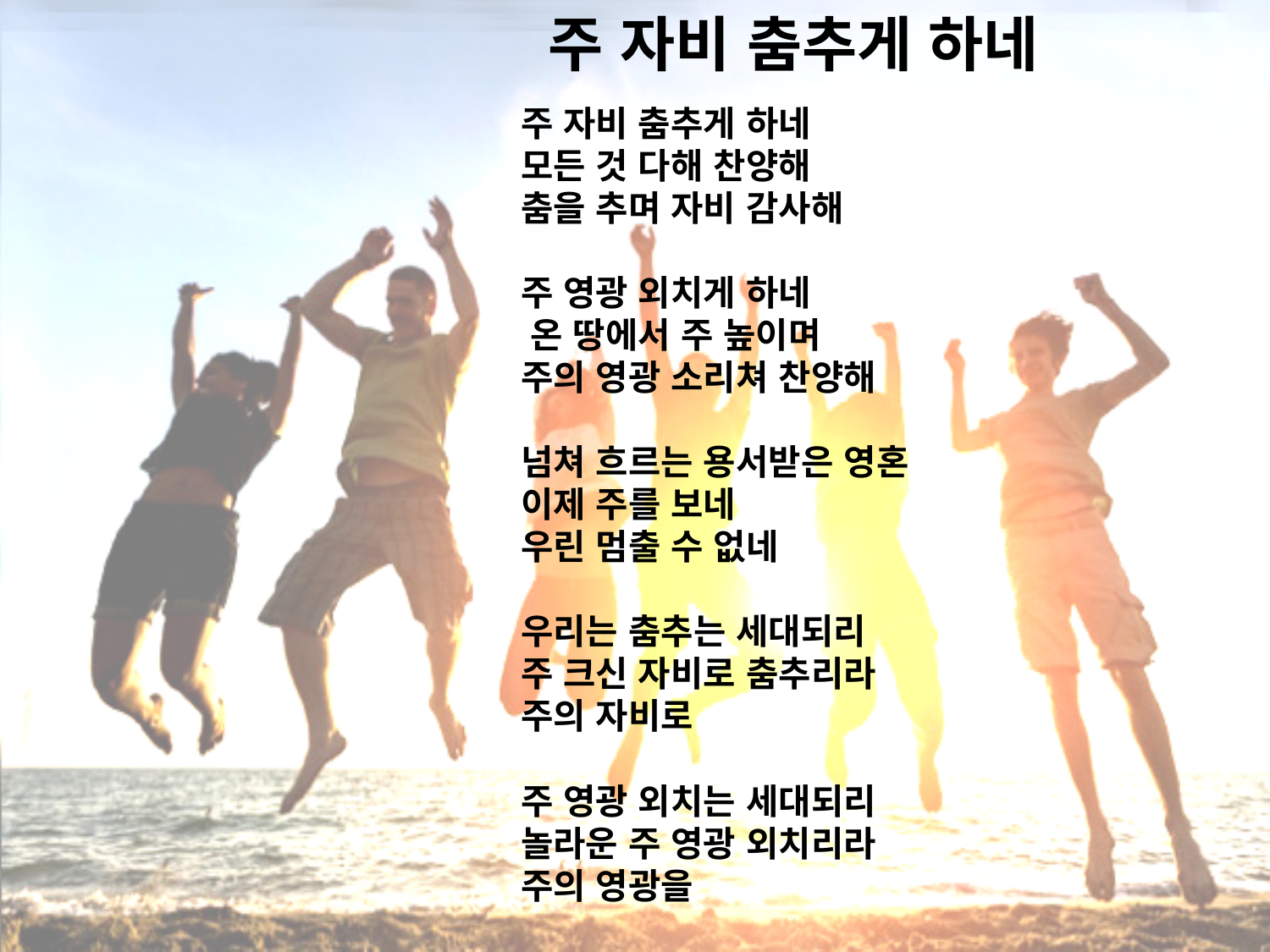

# 주 자비 춤추게 하네
주 자비 춤추게 하네           모든 것 다해 찬양해             춤을 추며 자비 감사해
주 영광 외치게 하네              온 땅에서 주 높이며            주의 영광 소리쳐 찬양해
넘쳐 흐르는 용서받은 영혼 이제 주를 보네                   우린 멈출 수 없네
우리는 춤추는 세대되리      주 크신 자비로 춤추리라 주의 자비로
주 영광 외치는 세대되리 놀라운 주 영광 외치리라  주의 영광을